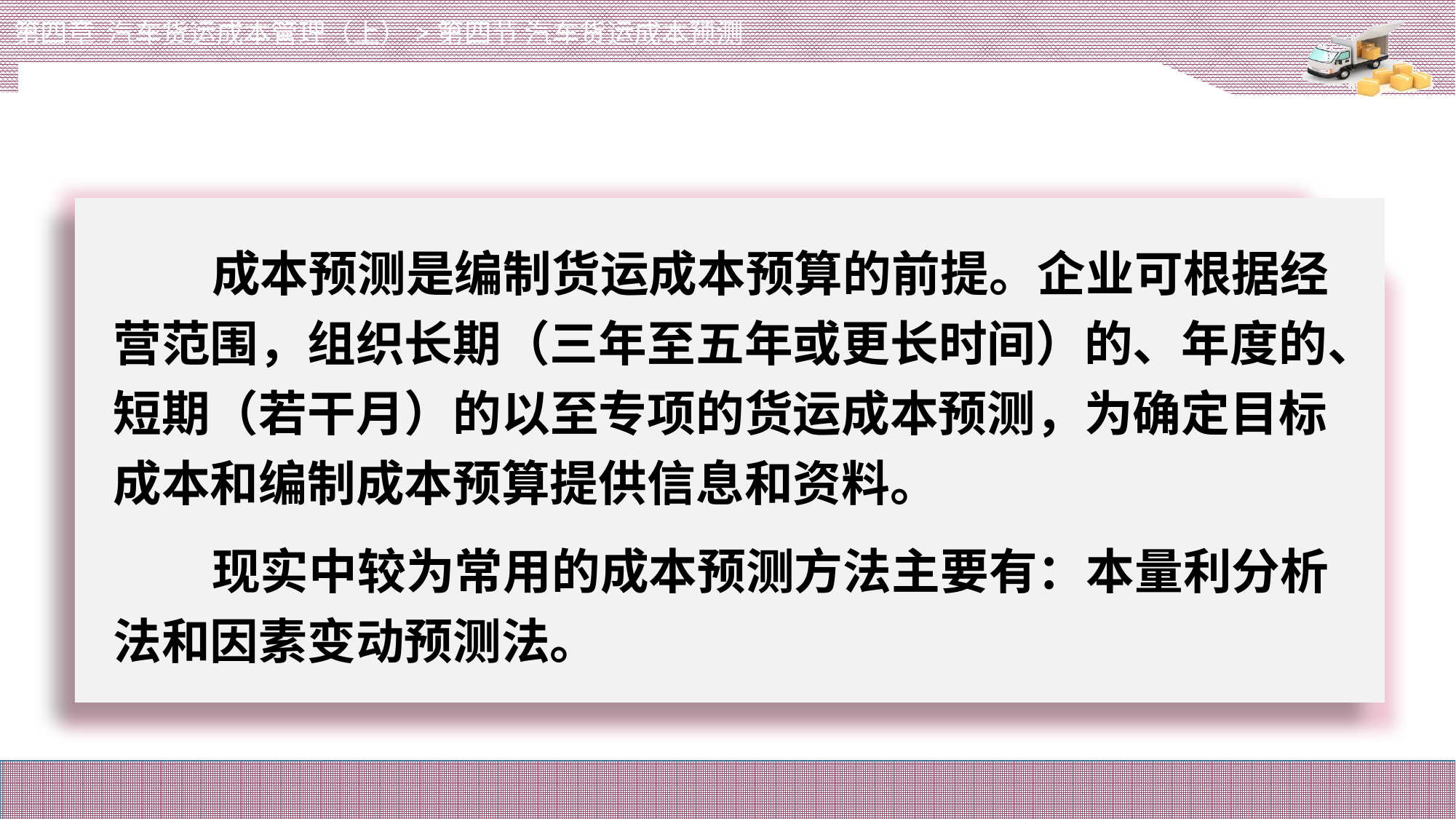

第四章  汽车货运成本管理（上）>第四节 汽车货运成本预测
# 成本预测是编制货运成本预算的前提。企业可根据经营范围，组织长期（三年至五年或更长时间）的、年度的、短期（若干月）的以至专项的货运成本预测，为确定目标成本和编制成本预算提供信息和资料。
现实中较为常用的成本预测方法主要有：本量利分析法和因素变动预测法。